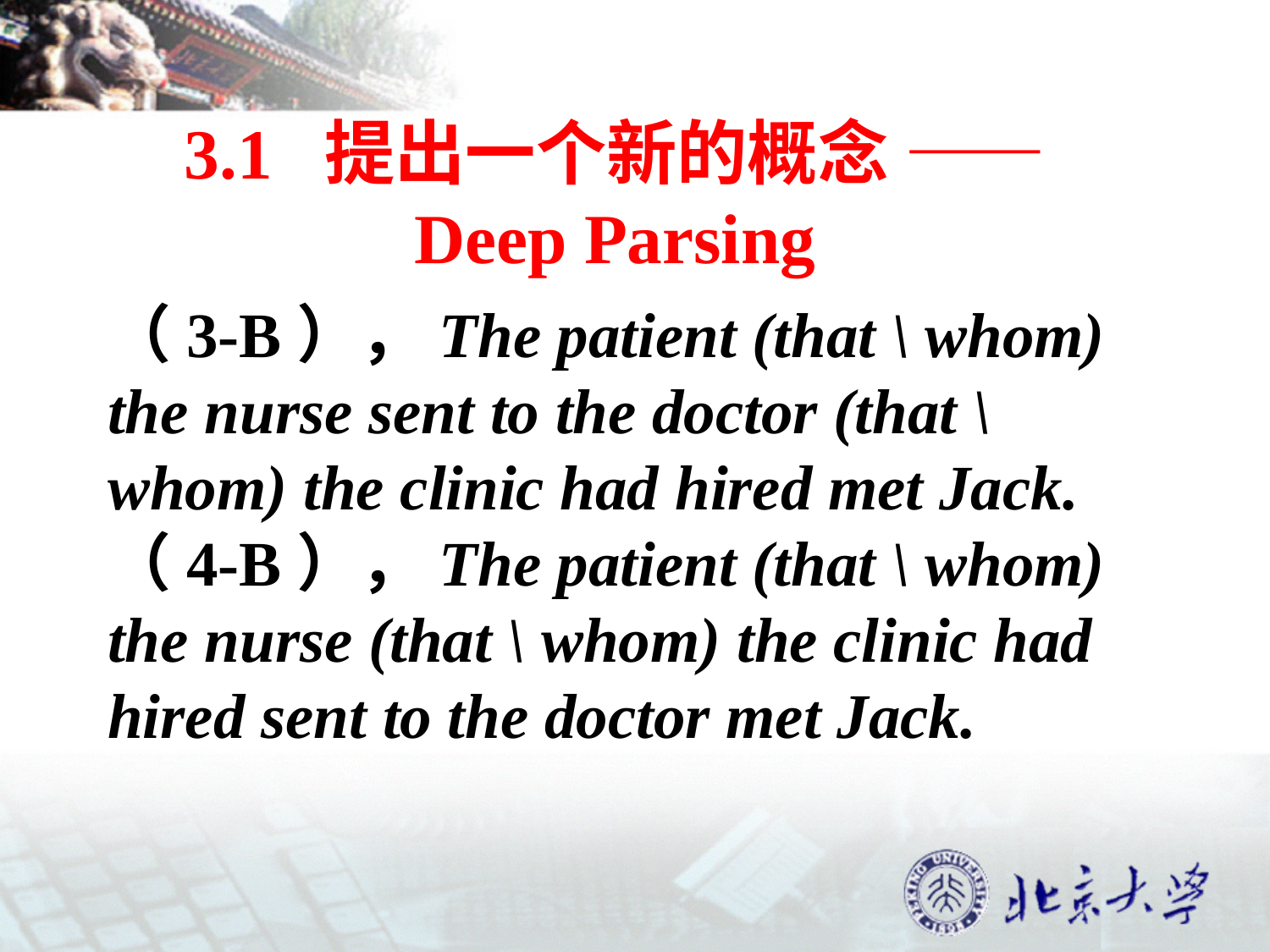

3.1  提出一个新的概念 —— Deep Parsing
（3-B），The patient (that \ whom)
the nurse sent to the doctor (that \
whom) the clinic had hired met Jack.
（4-B），The patient (that \ whom)
the nurse (that \ whom) the clinic had
hired sent to the doctor met Jack.